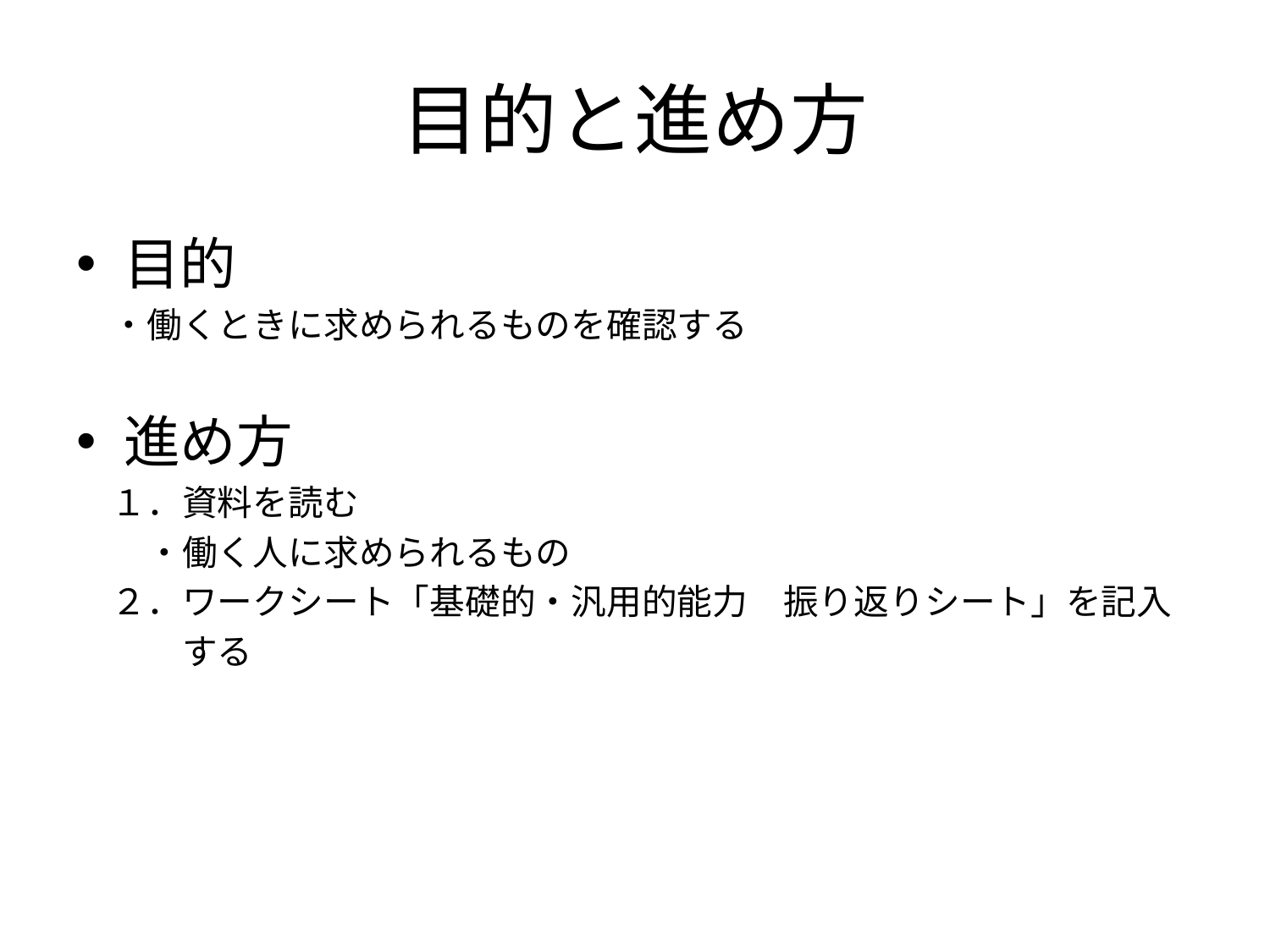

# 目的と進め方
目的
　・働くときに求められるものを確認する

進め方
　１．資料を読む
　　・働く人に求められるもの
　２．ワークシート「基礎的・汎用的能力　振り返りシート」を記入
　　　する